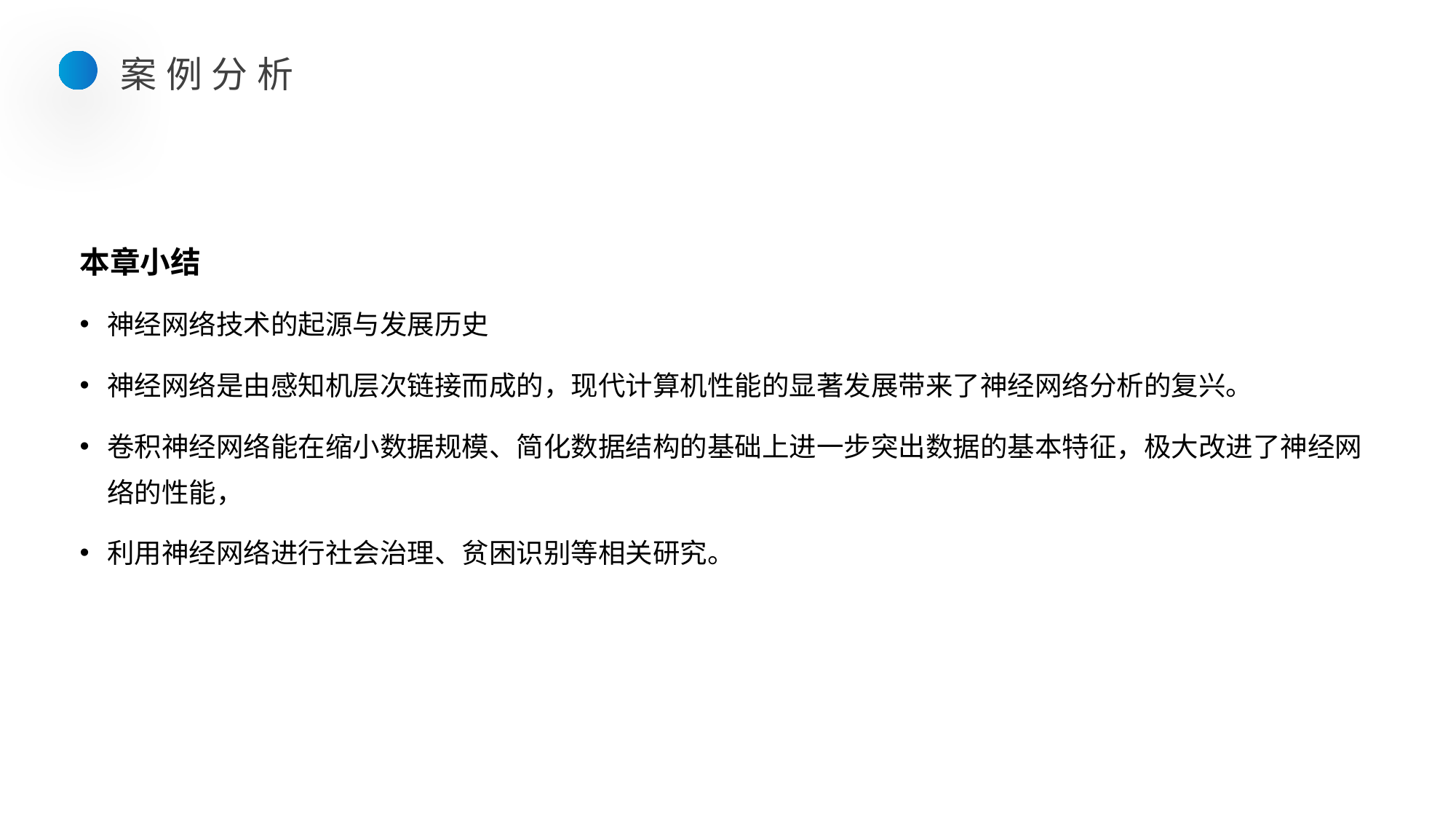

案例分析

本章小结
神经网络技术的起源与发展历史
神经网络是由感知机层次链接而成的，现代计算机性能的显著发展带来了神经网络分析的复兴。
卷积神经网络能在缩小数据规模、简化数据结构的基础上进一步突出数据的基本特征，极大改进了神经网络的性能，
利用神经网络进行社会治理、贫困识别等相关研究。